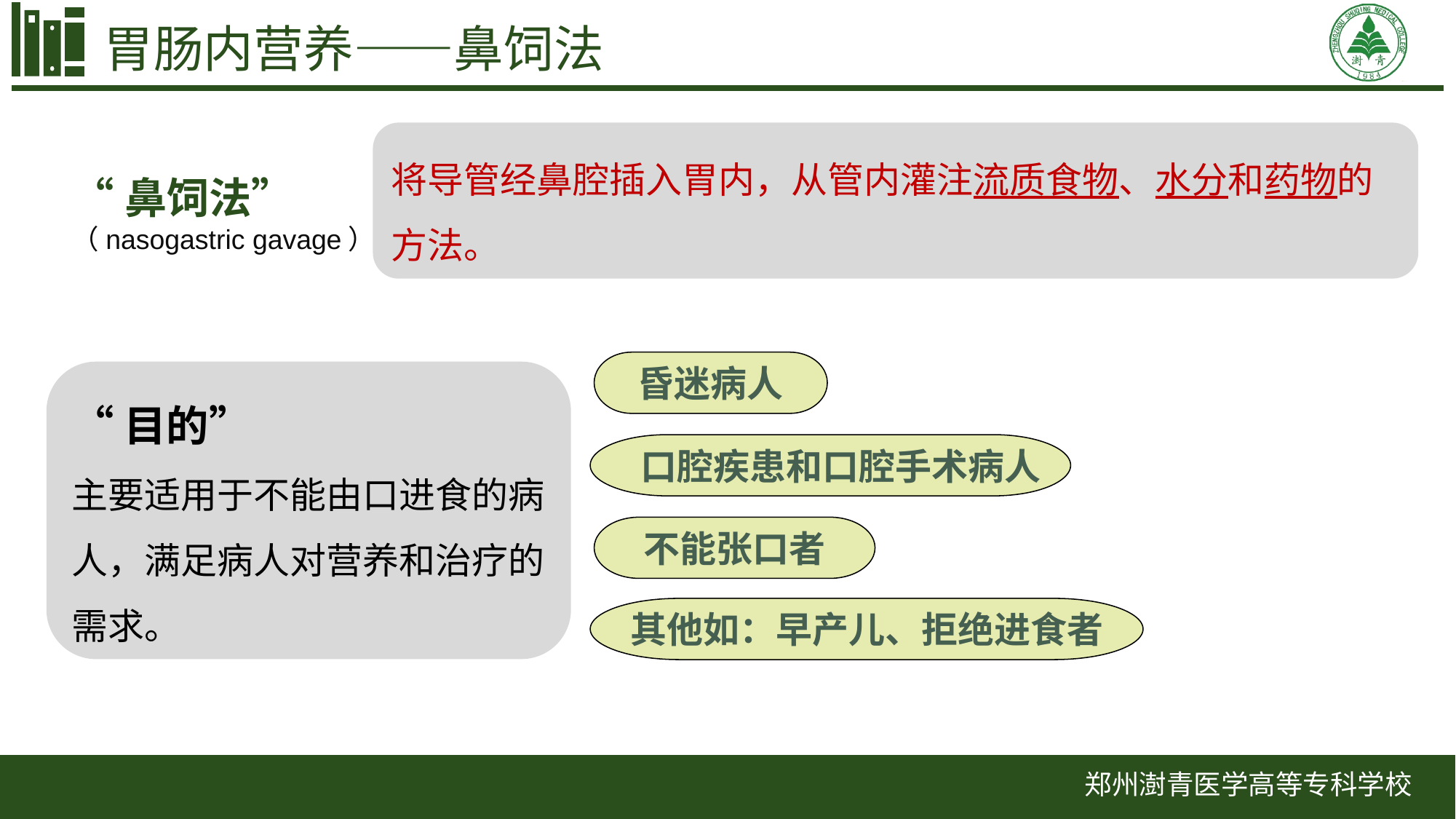

胃肠内营养——鼻饲法
将导管经鼻腔插入胃内，从管内灌注流质食物、水分和药物的方法。
“鼻饲法”
（nasogastric gavage）
昏迷病人
“目的”
主要适用于不能由口进食的病人，满足病人对营养和治疗的需求。
 口腔疾患和口腔手术病人
不能张口者
其他如：早产儿、拒绝进食者
郑州澍青医学高等专科学校